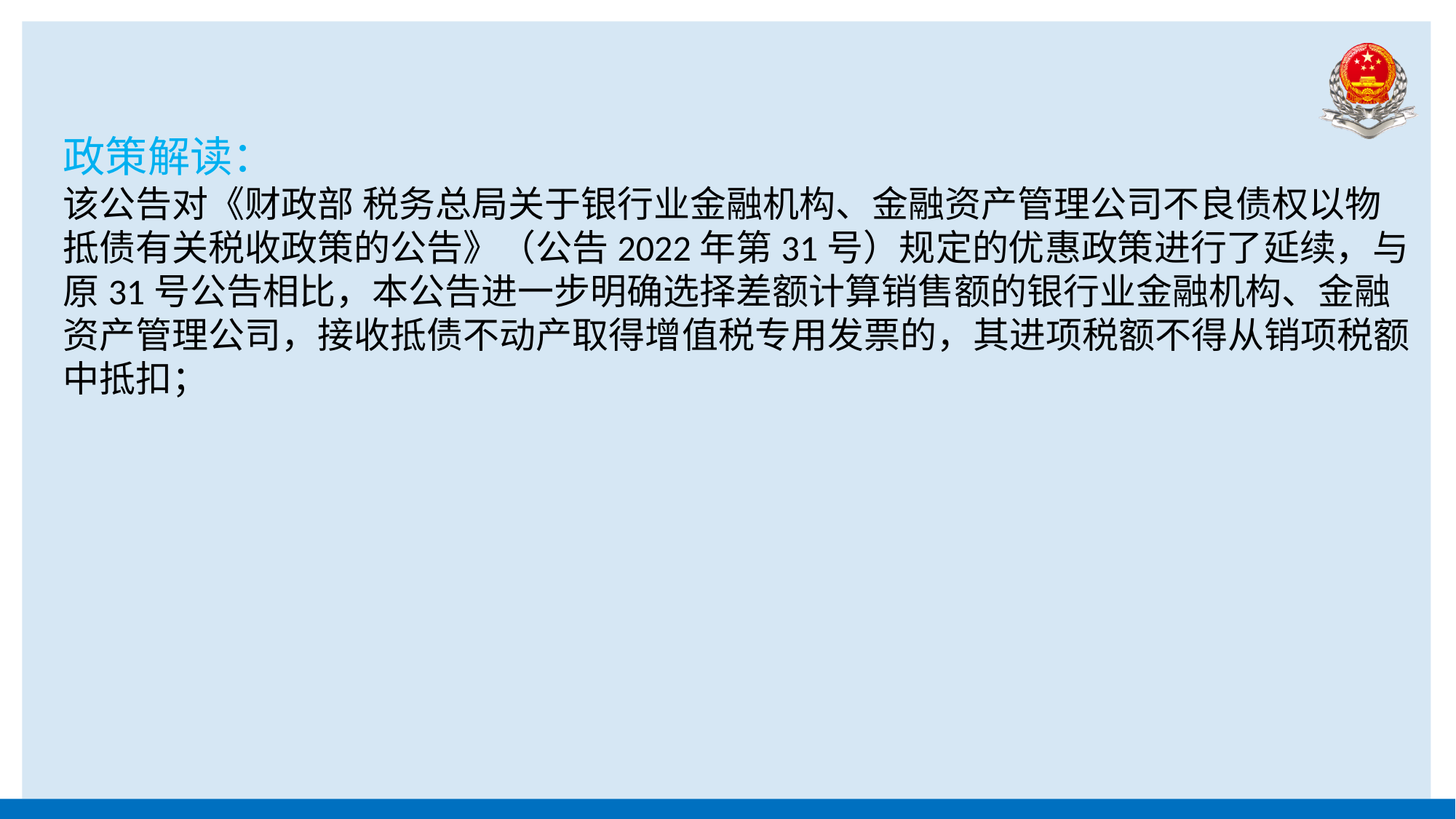

政策解读：
该公告对《财政部 税务总局关于银行业金融机构、金融资产管理公司不良债权以物抵债有关税收政策的公告》（公告2022年第31号）规定的优惠政策进行了延续，与原31号公告相比，本公告进一步明确选择差额计算销售额的银行业金融机构、金融资产管理公司，接收抵债不动产取得增值税专用发票的，其进项税额不得从销项税额中抵扣；